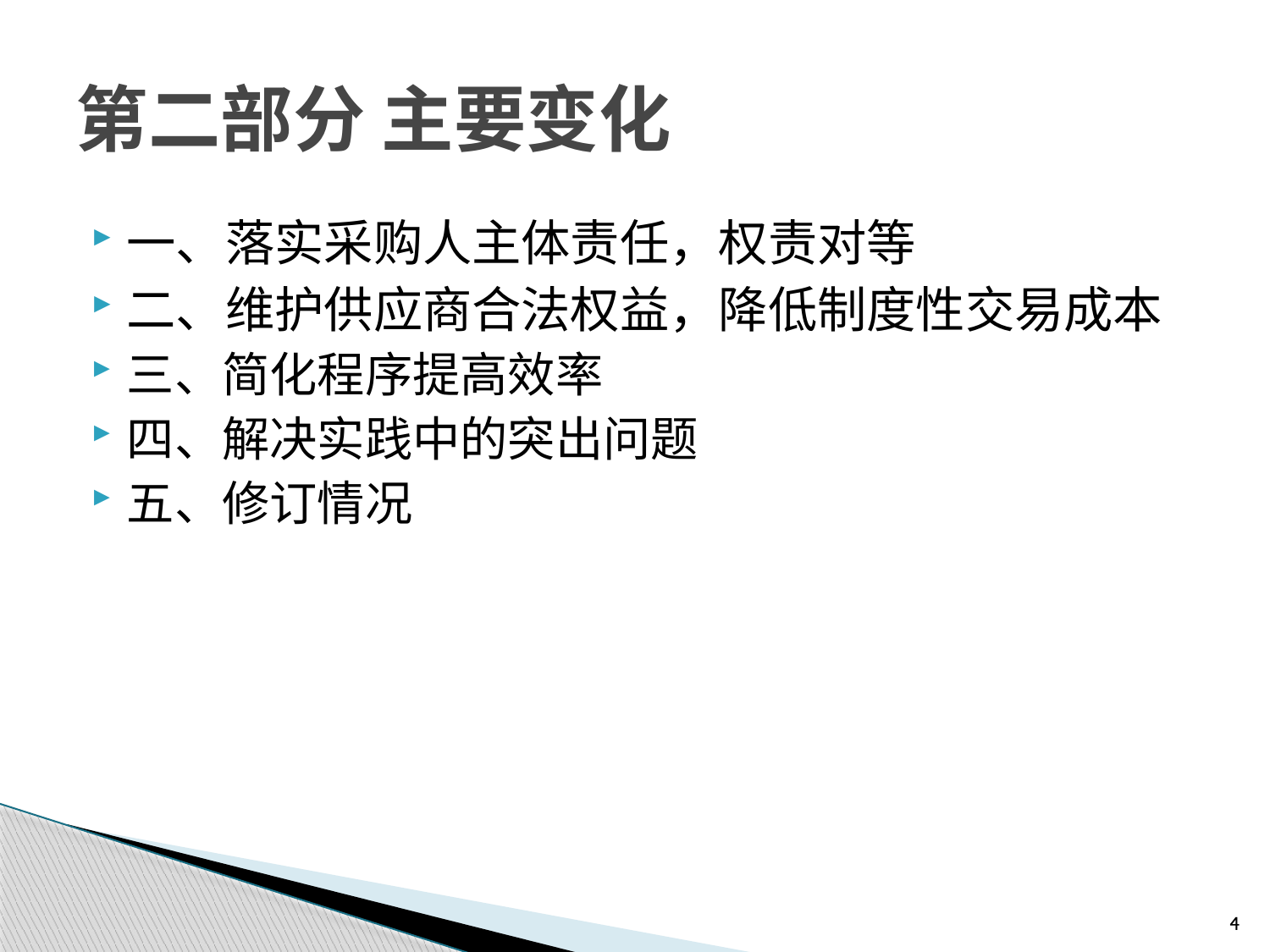

# 第二部分 主要变化
一、落实采购人主体责任，权责对等
二、维护供应商合法权益，降低制度性交易成本
三、简化程序提高效率
四、解决实践中的突出问题
五、修订情况

4